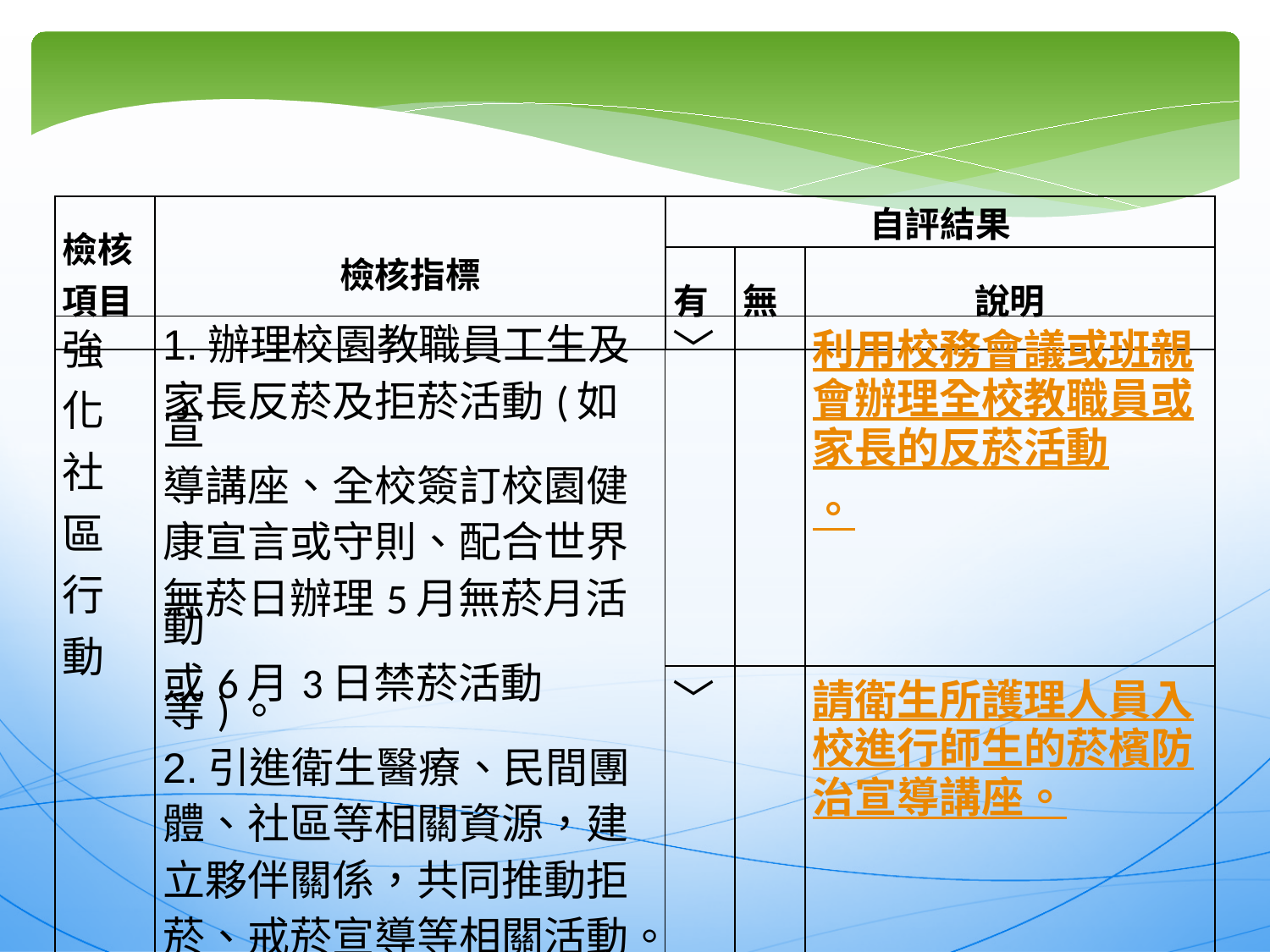

| 檢核 項目 | 檢核指標 | 自評結果 |  |  |
| --- | --- | --- | --- | --- |
|  |  | 有 | 無 | 說明 |
| 強化社區行動 | 1.辦理校園教職員工生及 家長反菸及拒菸活動(如宣 導講座、全校簽訂校園健 康宣言或守則、配合世界 無菸日辦理5月無菸月活動 或6月3日禁菸活動等)。 2.引進衛生醫療、民間團 體、社區等相關資源，建 立夥伴關係，共同推動拒 菸、戒菸宣導等相關活動。 | ﹀ |  | 利用校務會議或班親會辦理全校教職員或家長的反菸活動。 |
| --- | --- | --- | --- | --- |
|  |  | ﹀ |  | 請衛生所護理人員入校進行師生的菸檳防治宣導講座。 |